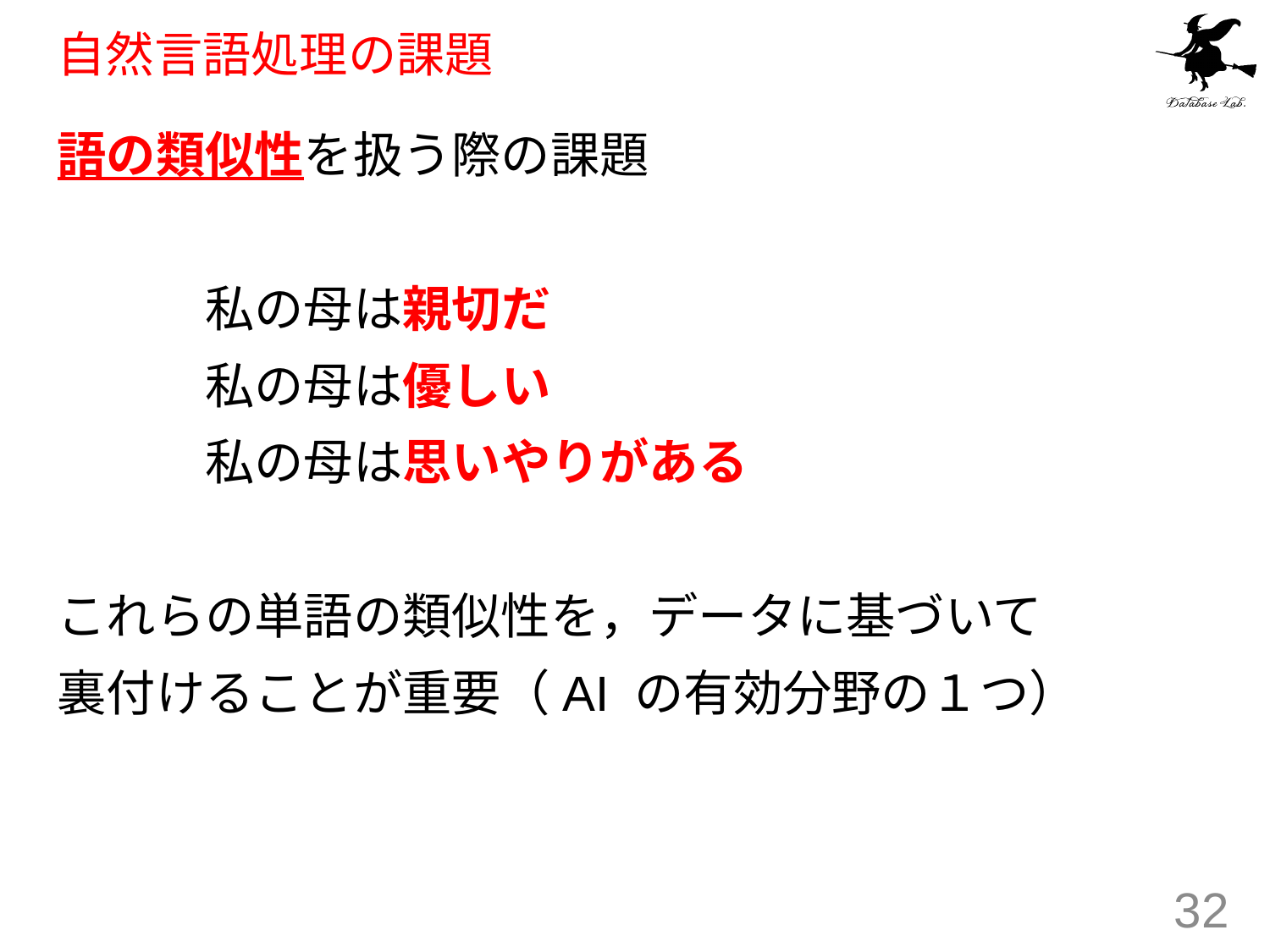

# 自然言語処理の課題
語の類似性を扱う際の課題

　　　私の母は親切だ
　　　私の母は優しい
　　　私の母は思いやりがある

これらの単語の類似性を，データに基づいて
裏付けることが重要（AI の有効分野の１つ）

32